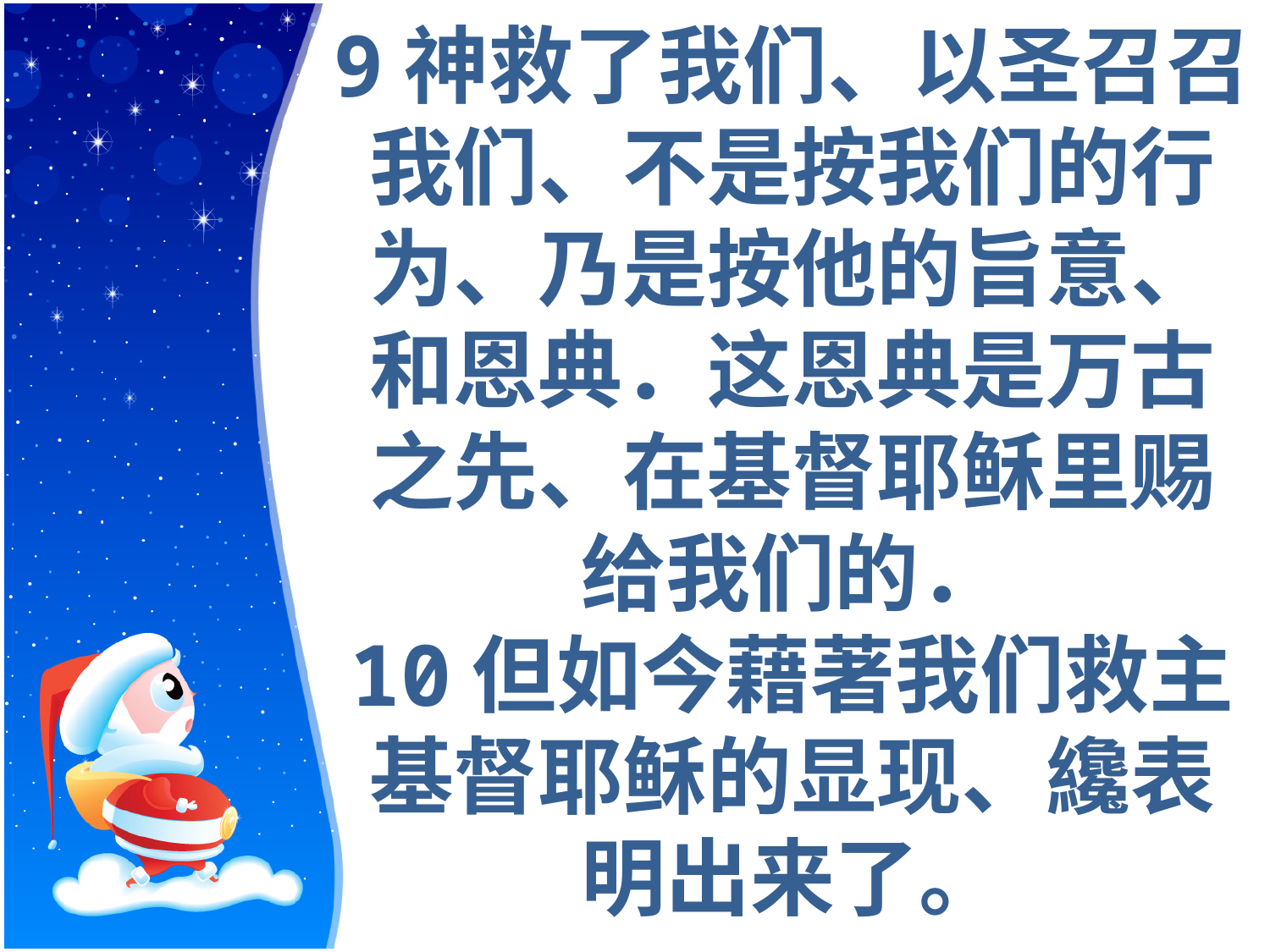

9神救了我们、以圣召召我们、不是按我们的行为、乃是按他的旨意、和恩典．这恩典是万古之先、在基督耶稣里赐给我们的．
10但如今藉著我们救主基督耶稣的显现、纔表明出来了。